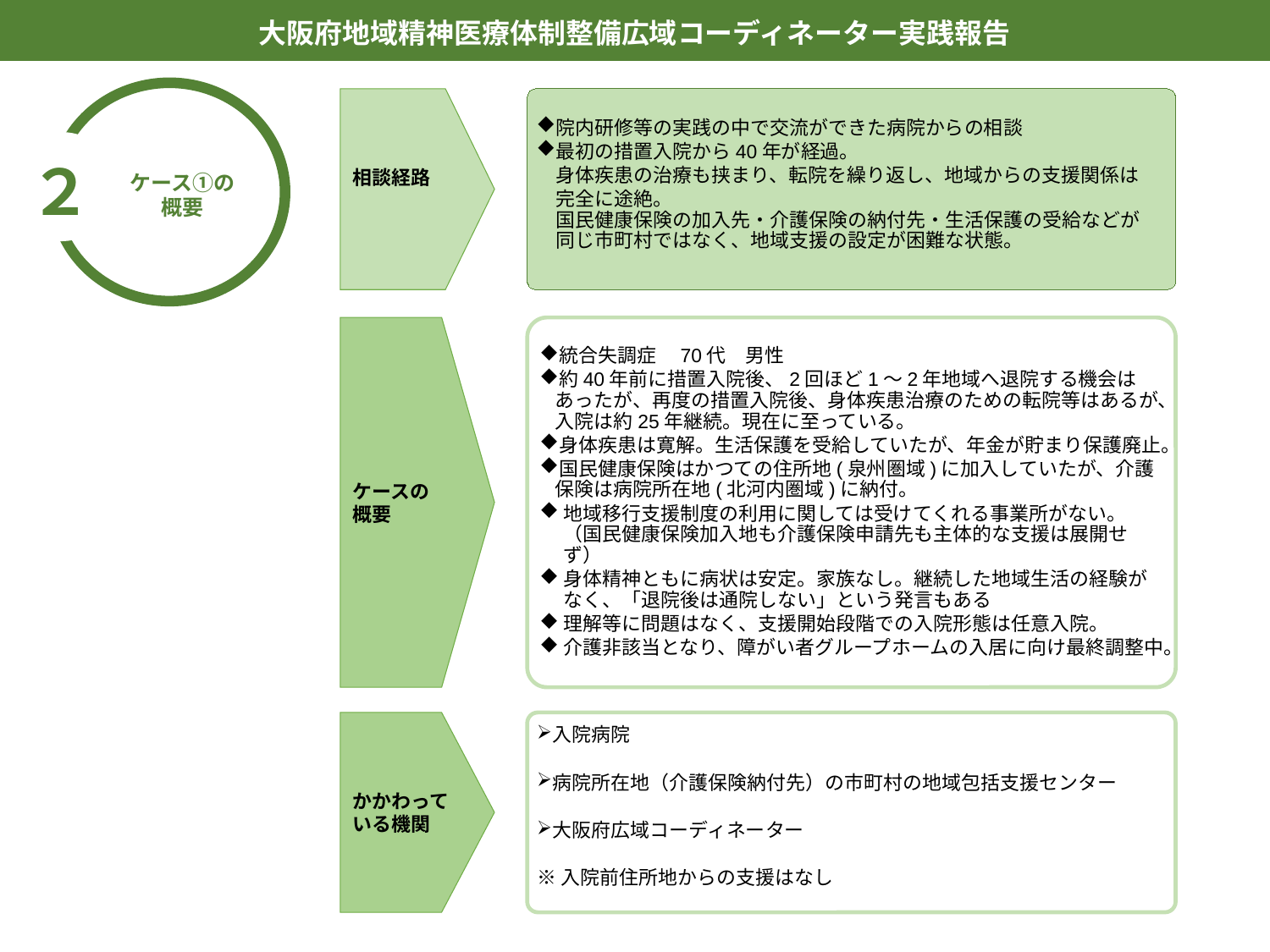

大阪府地域精神医療体制整備広域コーディネーター実践報告

２
ケース①の
概要
院内研修等の実践の中で交流ができた病院からの相談
最初の措置入院から40年が経過。
　身体疾患の治療も挟まり、転院を繰り返し、地域からの支援関係は
　完全に途絶。
　国民健康保険の加入先・介護保険の納付先・生活保護の受給などが
　同じ市町村ではなく、地域支援の設定が困難な状態。
相談経路

ケースの
概要
統合失調症　70代　男性
約40年前に措置入院後、2回ほど1～2年地域へ退院する機会はあったが、再度の措置入院後、身体疾患治療のための転院等はあるが、入院は約25年継続。現在に至っている。
身体疾患は寛解。生活保護を受給していたが、年金が貯まり保護廃止。
国民健康保険はかつての住所地(泉州圏域)に加入していたが、介護保険は病院所在地(北河内圏域)に納付。
地域移行支援制度の利用に関しては受けてくれる事業所がない。
（国民健康保険加入地も介護保険申請先も主体的な支援は展開せず）
身体精神ともに病状は安定。家族なし。継続した地域生活の経験がなく、「退院後は通院しない」という発言もある
理解等に問題はなく、支援開始段階での入院形態は任意入院。
介護非該当となり、障がい者グループホームの入居に向け最終調整中。
かかわっている機関
入院病院

病院所在地（介護保険納付先）の市町村の地域包括支援センター

大阪府広域コーディネーター

※入院前住所地からの支援はなし